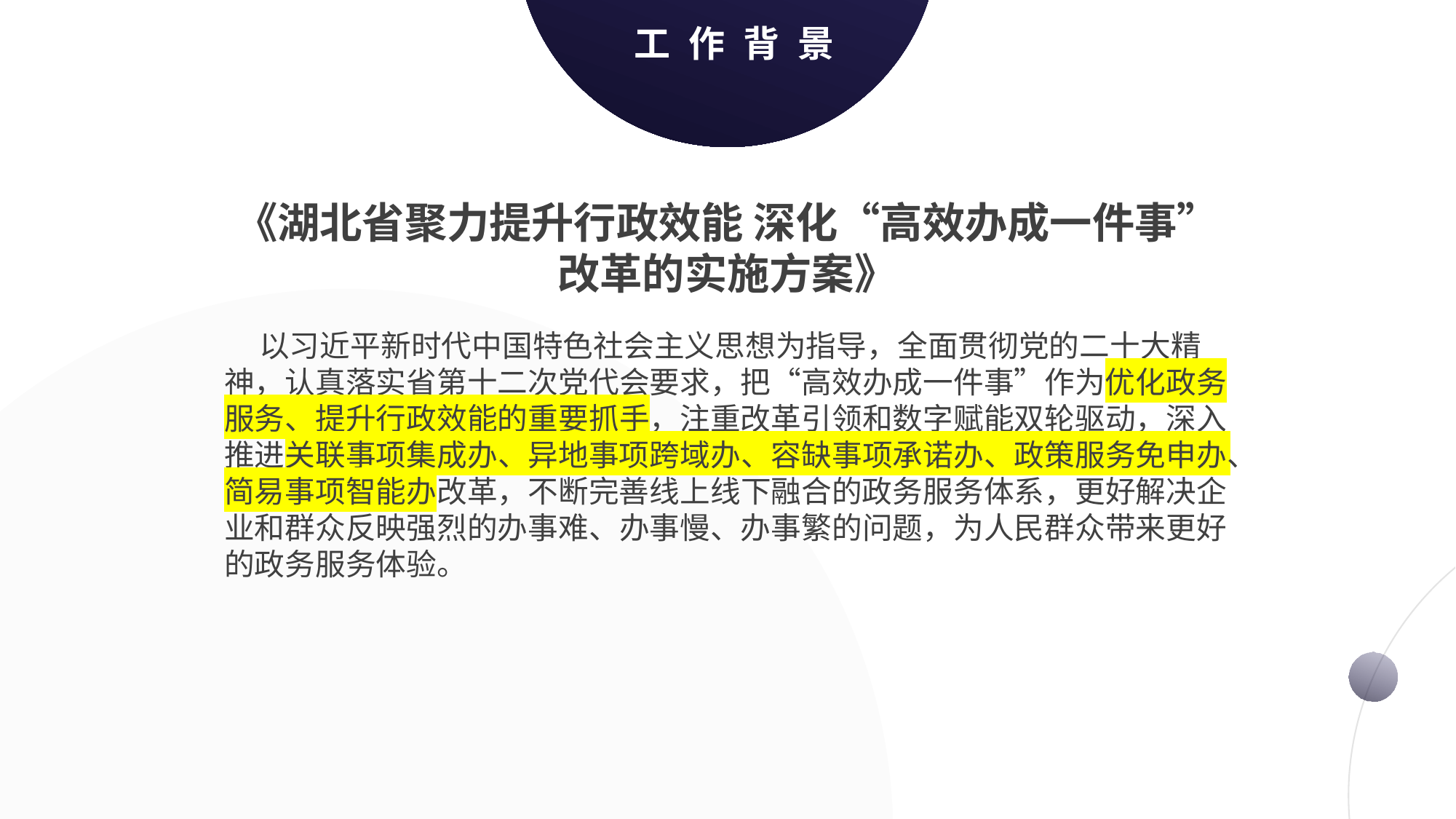

工作背景

《湖北省聚力提升行政效能 深化“高效办成一件事”改革的实施方案》

    以习近平新时代中国特色社会主义思想为指导，全面贯彻党的二十大精神，认真落实省第十二次党代会要求，把“高效办成一件事”作为优化政务服务、提升行政效能的重要抓手，注重改革引领和数字赋能双轮驱动，深入推进关联事项集成办、异地事项跨域办、容缺事项承诺办、政策服务免申办、简易事项智能办改革，不断完善线上线下融合的政务服务体系，更好解决企业和群众反映强烈的办事难、办事慢、办事繁的问题，为人民群众带来更好的政务服务体验。